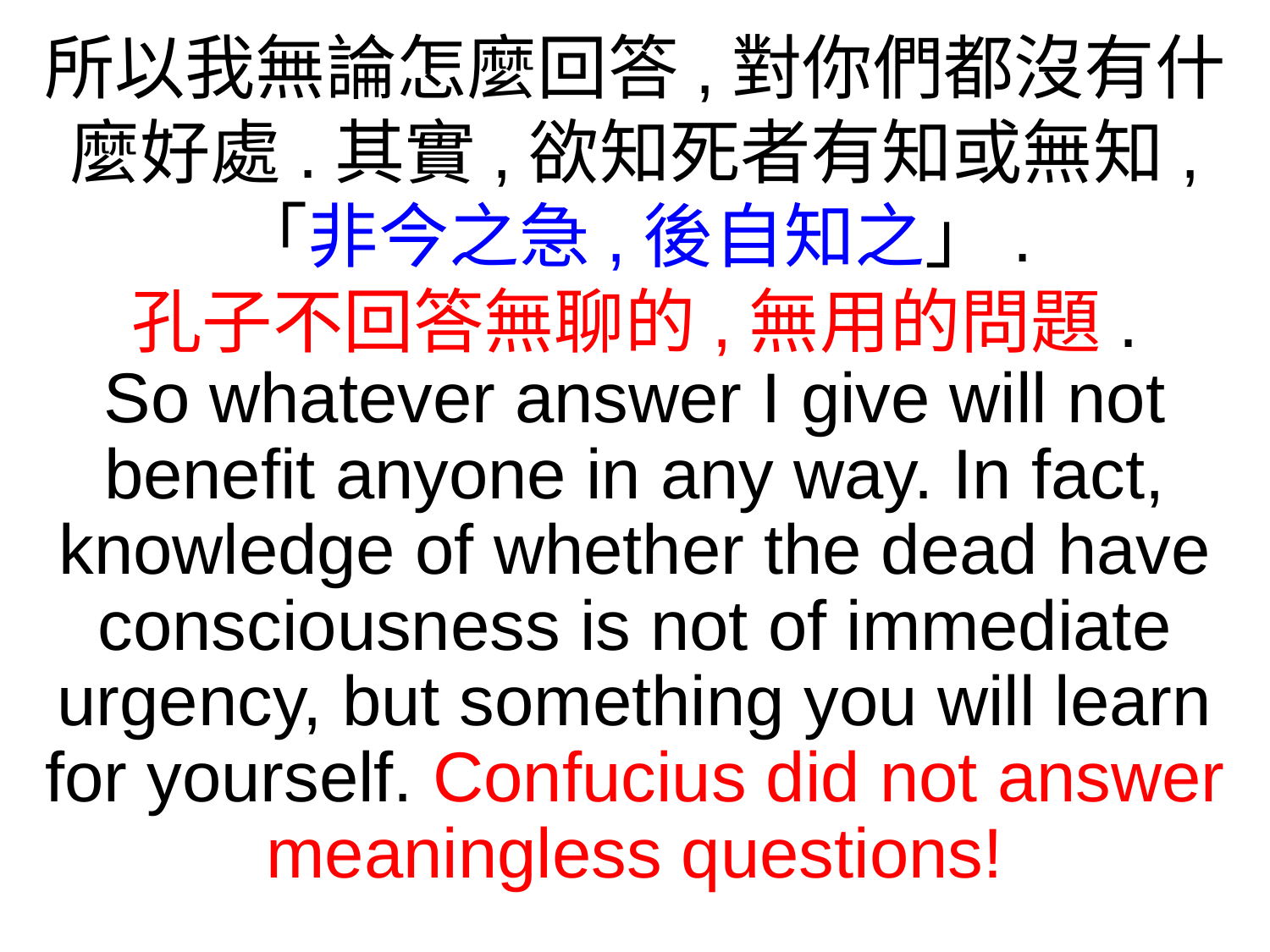

所以我無論怎麼回答,對你們都沒有什麼好處.其實,欲知死者有知或無知,
「非今之急,後自知之」.
孔子不回答無聊的,無用的問題.
So whatever answer I give will not benefit anyone in any way. In fact, knowledge of whether the dead have consciousness is not of immediate urgency, but something you will learn for yourself. Confucius did not answer meaningless questions!